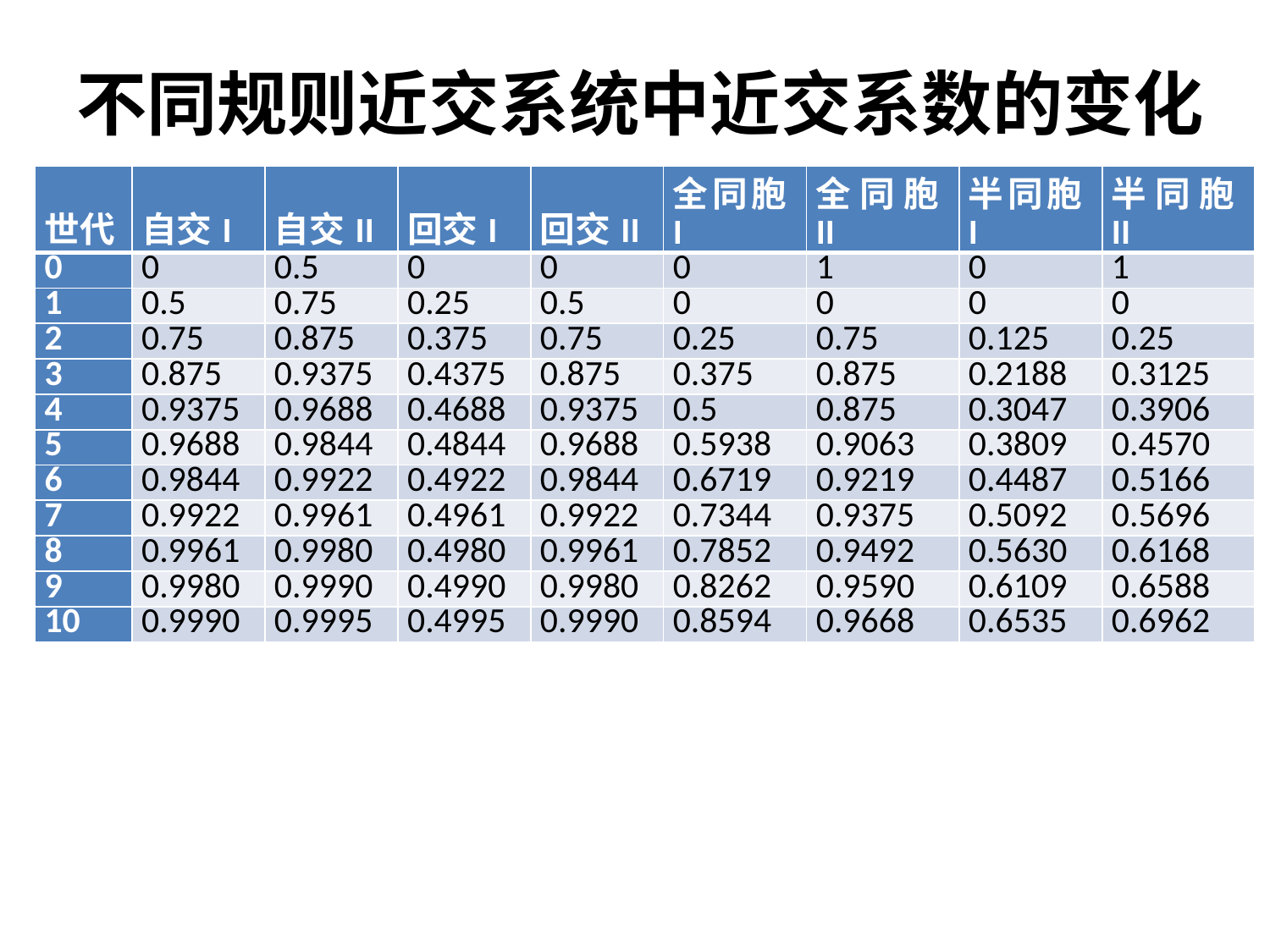

# 不同规则近交系统中近交系数的变化
| 世代 | 自交I | 自交II | 回交I | 回交II | 全同胞I | 全同胞II | 半同胞I | 半同胞II |
| --- | --- | --- | --- | --- | --- | --- | --- | --- |
| 0 | 0 | 0.5 | 0 | 0 | 0 | 1 | 0 | 1 |
| 1 | 0.5 | 0.75 | 0.25 | 0.5 | 0 | 0 | 0 | 0 |
| 2 | 0.75 | 0.875 | 0.375 | 0.75 | 0.25 | 0.75 | 0.125 | 0.25 |
| 3 | 0.875 | 0.9375 | 0.4375 | 0.875 | 0.375 | 0.875 | 0.2188 | 0.3125 |
| 4 | 0.9375 | 0.9688 | 0.4688 | 0.9375 | 0.5 | 0.875 | 0.3047 | 0.3906 |
| 5 | 0.9688 | 0.9844 | 0.4844 | 0.9688 | 0.5938 | 0.9063 | 0.3809 | 0.4570 |
| 6 | 0.9844 | 0.9922 | 0.4922 | 0.9844 | 0.6719 | 0.9219 | 0.4487 | 0.5166 |
| 7 | 0.9922 | 0.9961 | 0.4961 | 0.9922 | 0.7344 | 0.9375 | 0.5092 | 0.5696 |
| 8 | 0.9961 | 0.9980 | 0.4980 | 0.9961 | 0.7852 | 0.9492 | 0.5630 | 0.6168 |
| 9 | 0.9980 | 0.9990 | 0.4990 | 0.9980 | 0.8262 | 0.9590 | 0.6109 | 0.6588 |
| 10 | 0.9990 | 0.9995 | 0.4995 | 0.9990 | 0.8594 | 0.9668 | 0.6535 | 0.6962 |